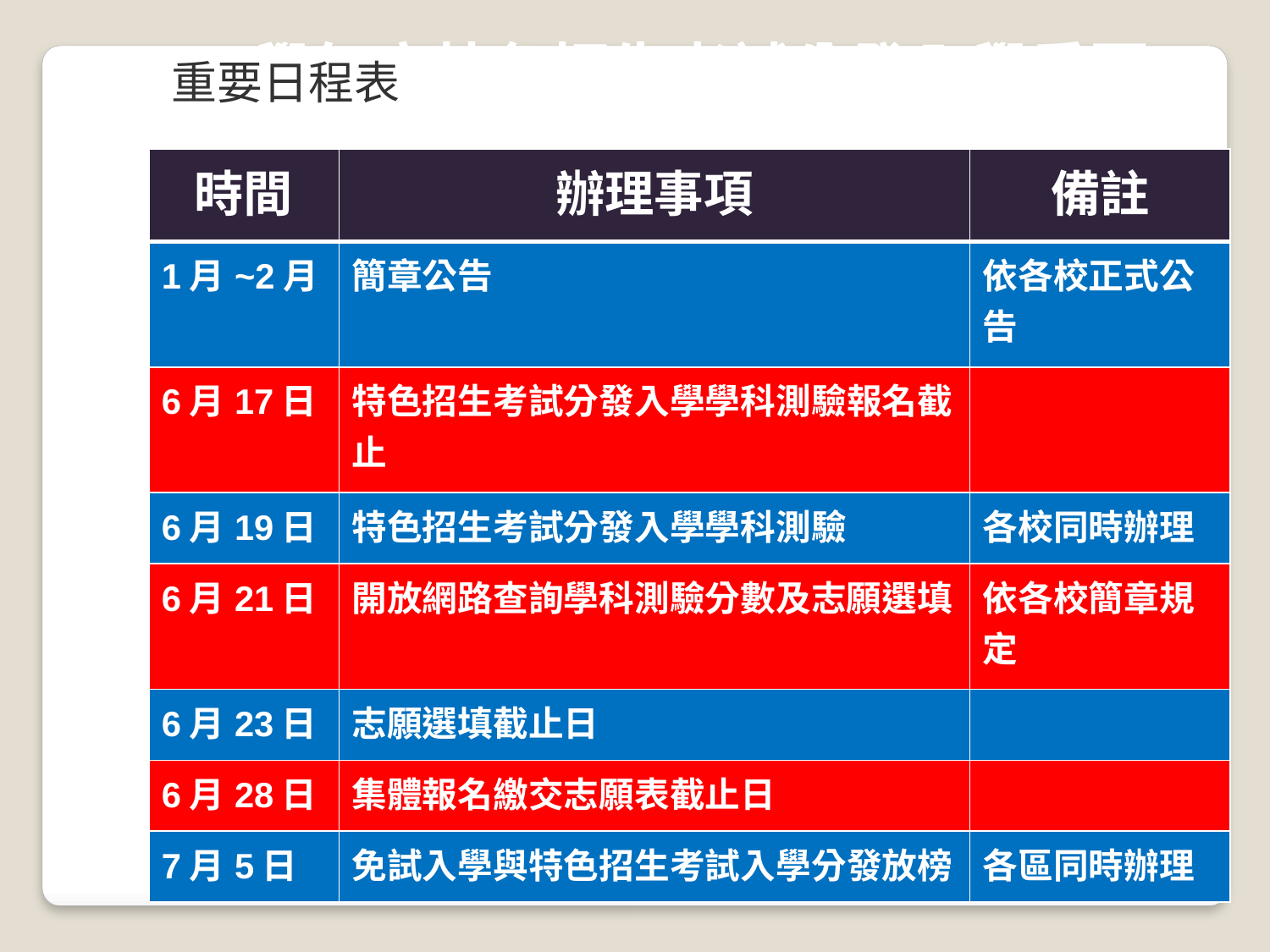

105學年度特色招生考試分發入學重要日程
重要日程表
| 時間 | 辦理事項 | 備註 |
| --- | --- | --- |
| 1月~2月 | 簡章公告 | 依各校正式公告 |
| 6月17日 | 特色招生考試分發入學學科測驗報名截止 |  |
| 6月19日 | 特色招生考試分發入學學科測驗 | 各校同時辦理 |
| 6月21日 | 開放網路查詢學科測驗分數及志願選填 | 依各校簡章規定 |
| 6月23日 | 志願選填截止日 |  |
| 6月28日 | 集體報名繳交志願表截止日 |  |
| 7月5日 | 免試入學與特色招生考試入學分發放榜 | 各區同時辦理 |

48